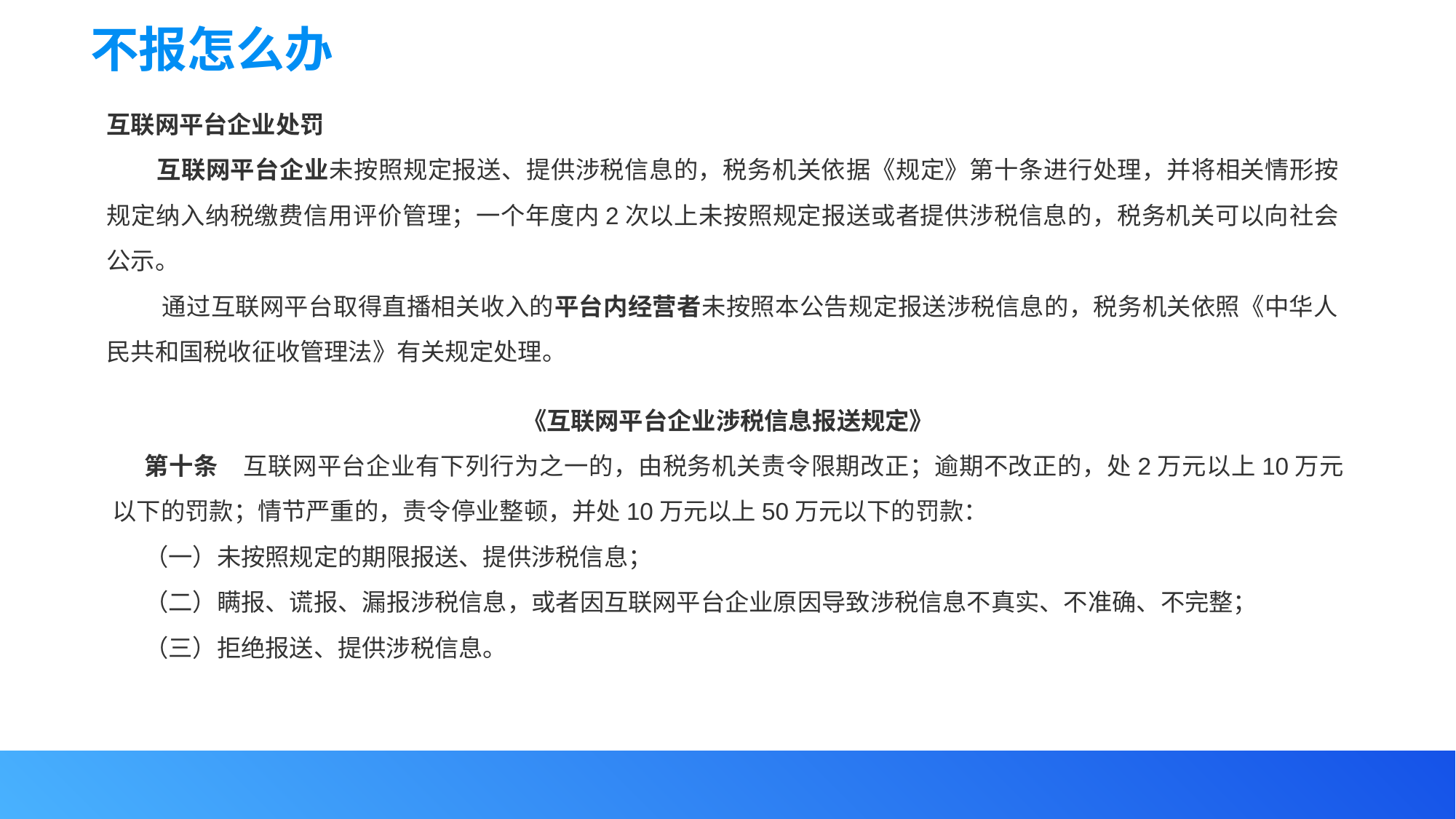

不报怎么办
互联网平台企业处罚
  互联网平台企业未按照规定报送、提供涉税信息的，税务机关依据《规定》第十条进行处理，并将相关情形按规定纳入纳税缴费信用评价管理；一个年度内2次以上未按照规定报送或者提供涉税信息的，税务机关可以向社会公示。
   通过互联网平台取得直播相关收入的平台内经营者未按照本公告规定报送涉税信息的，税务机关依照《中华人民共和国税收征收管理法》有关规定处理。

《互联网平台企业涉税信息报送规定》
第十条　互联网平台企业有下列行为之一的，由税务机关责令限期改正；逾期不改正的，处2万元以上10万元以下的罚款；情节严重的，责令停业整顿，并处10万元以上50万元以下的罚款：
（一）未按照规定的期限报送、提供涉税信息；
（二）瞒报、谎报、漏报涉税信息，或者因互联网平台企业原因导致涉税信息不真实、不准确、不完整；
（三）拒绝报送、提供涉税信息。